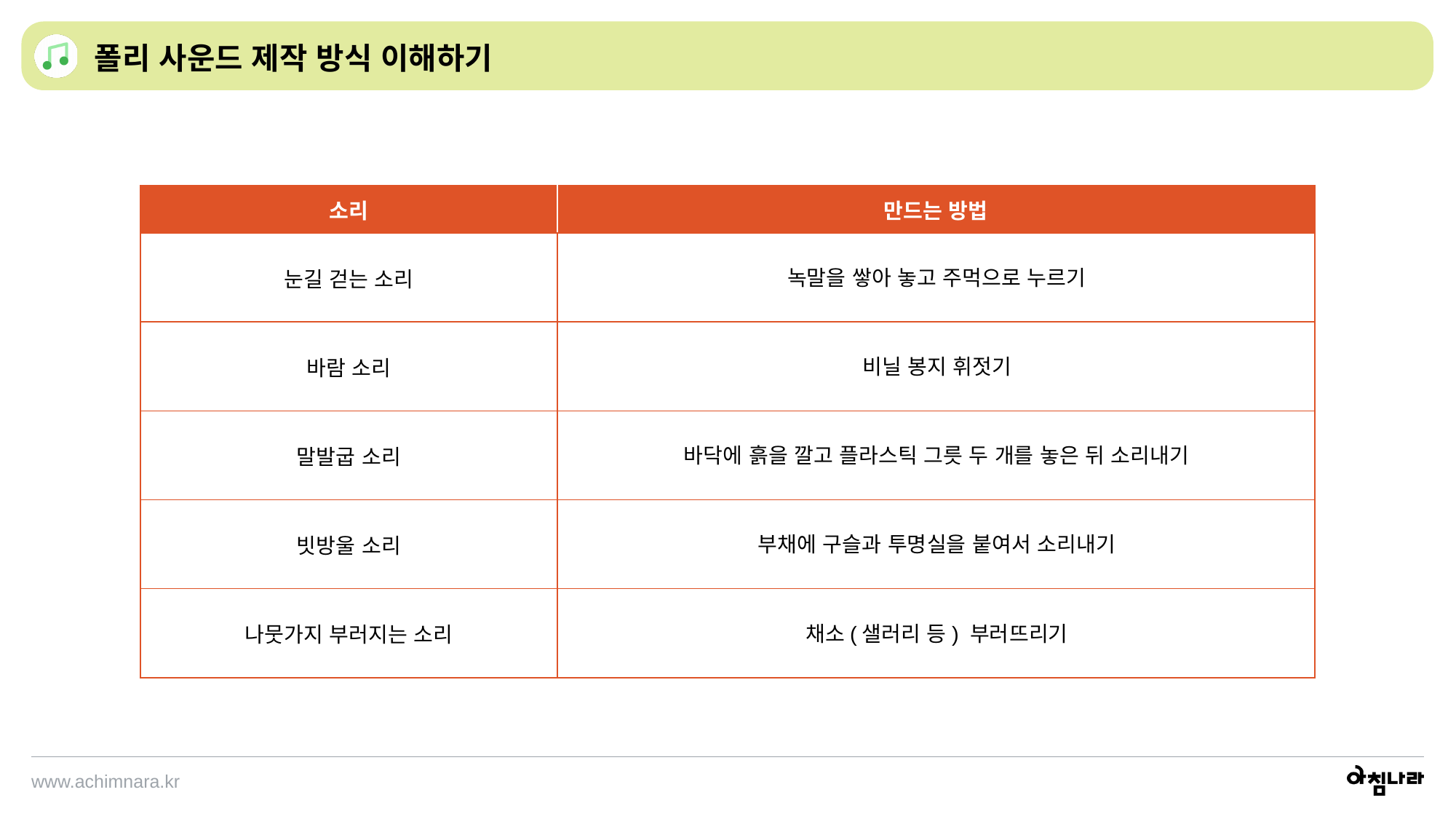

폴리 사운드 제작 방식 이해하기
| 소리 | 만드는 방법 |
| --- | --- |
| 눈길 걷는 소리 |  |
| 바람 소리 |  |
| 말발굽 소리 |  |
| 빗방울 소리 |  |
| 나뭇가지 부러지는 소리 |  |
녹말을 쌓아 놓고 주먹으로 누르기
비닐 봉지 휘젓기
바닥에 흙을 깔고 플라스틱 그릇 두 개를 놓은 뒤 소리내기
부채에 구슬과 투명실을 붙여서 소리내기
채소(샐러리 등) 부러뜨리기